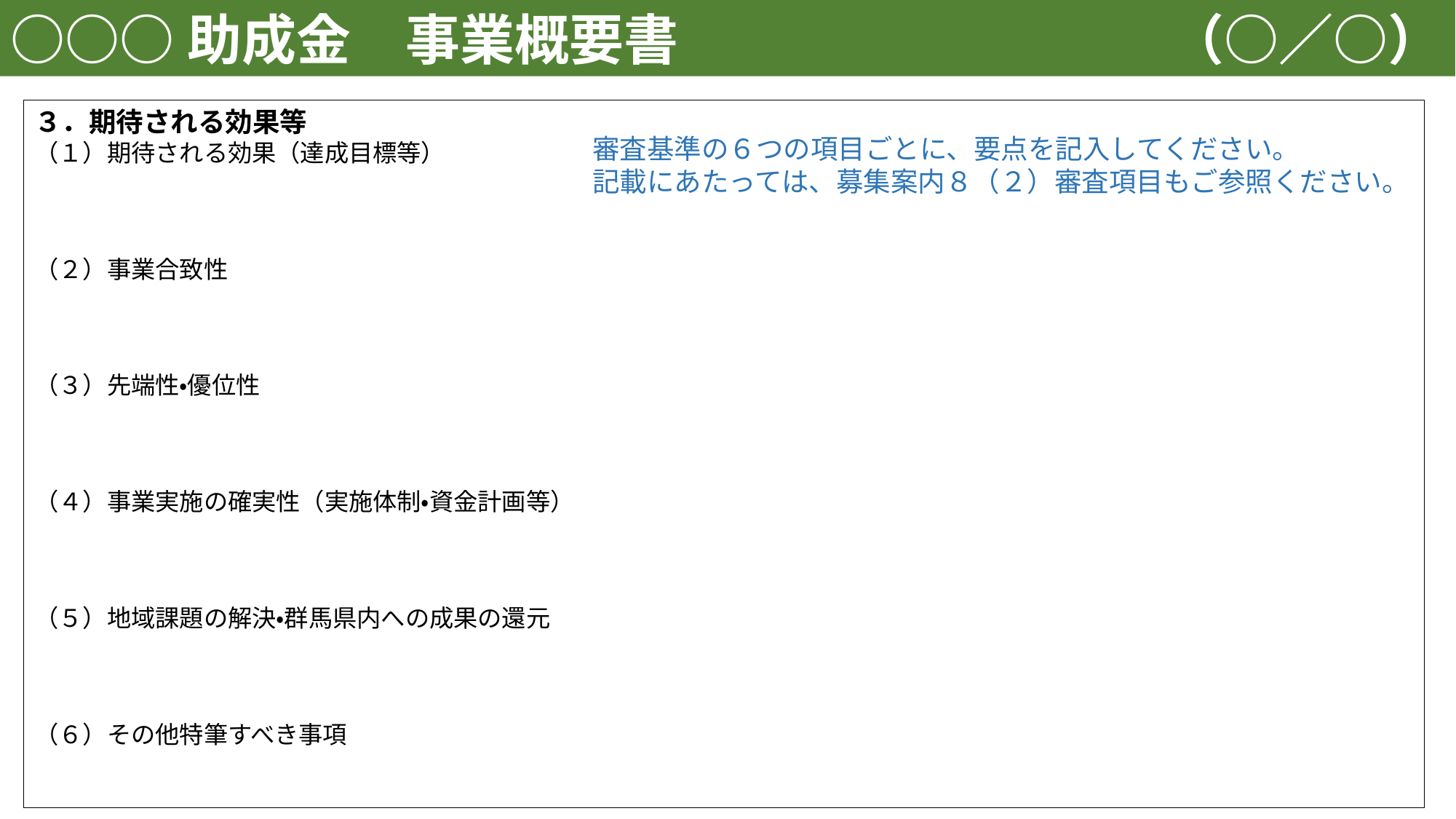

○○○助成金　事業概要書　　　　　　　　　（○／○）
３．期待される効果等
（１）期待される効果（達成目標等）

（２）事業合致性

（３）先端性・優位性

（４）事業実施の確実性（実施体制・資金計画等）

（５）地域課題の解決・群馬県内への成果の還元

（６）その他特筆すべき事項
審査基準の６つの項目ごとに、要点を記入してください。
記載にあたっては、募集案内８（２）審査項目もご参照ください。